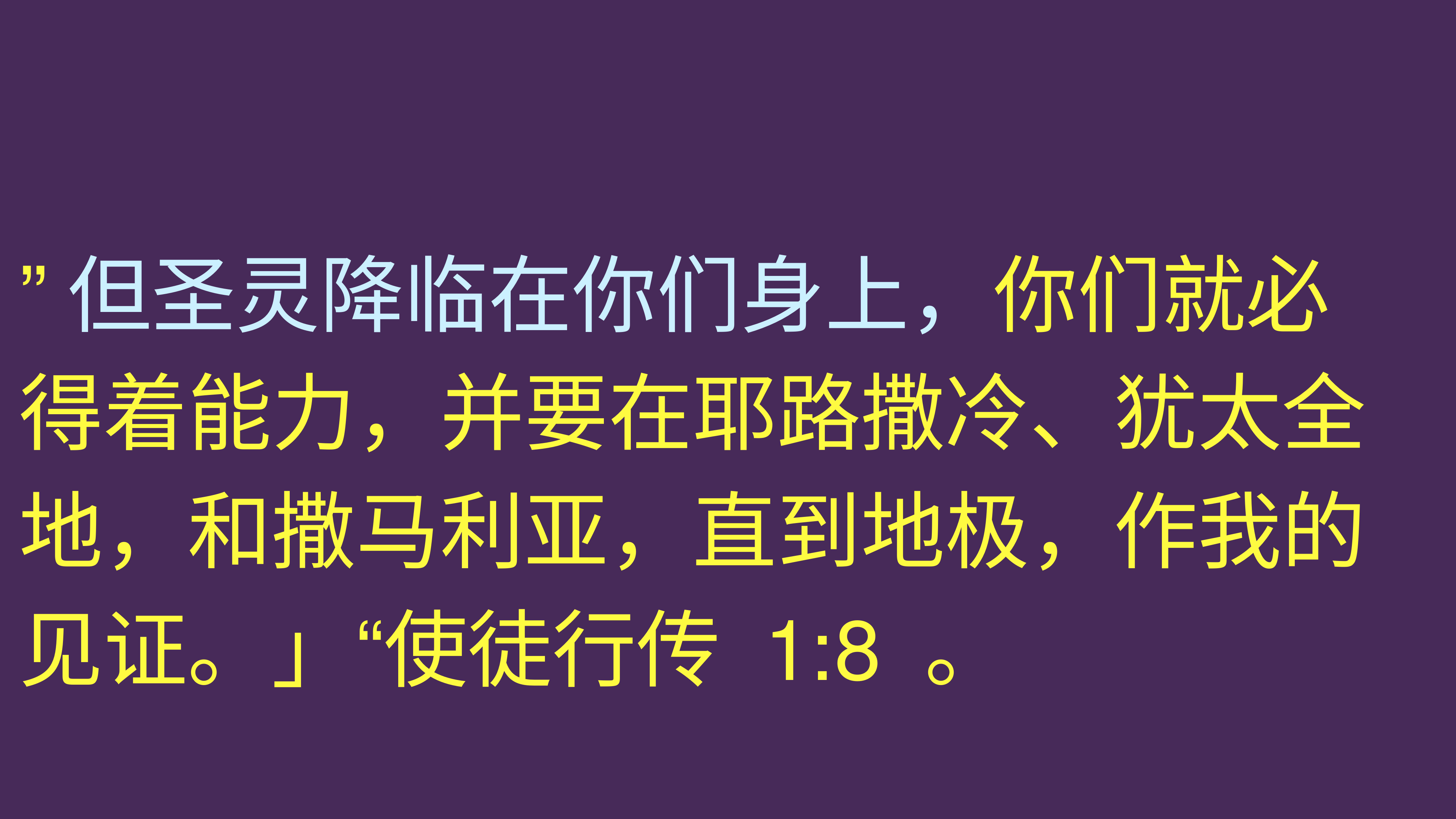

”但圣灵降临在你们身上，你们就必得着能力，并要在耶路撒冷、犹太全地，和撒马利亚，直到地极，作我的见证。」“使徒行传 1:8 。